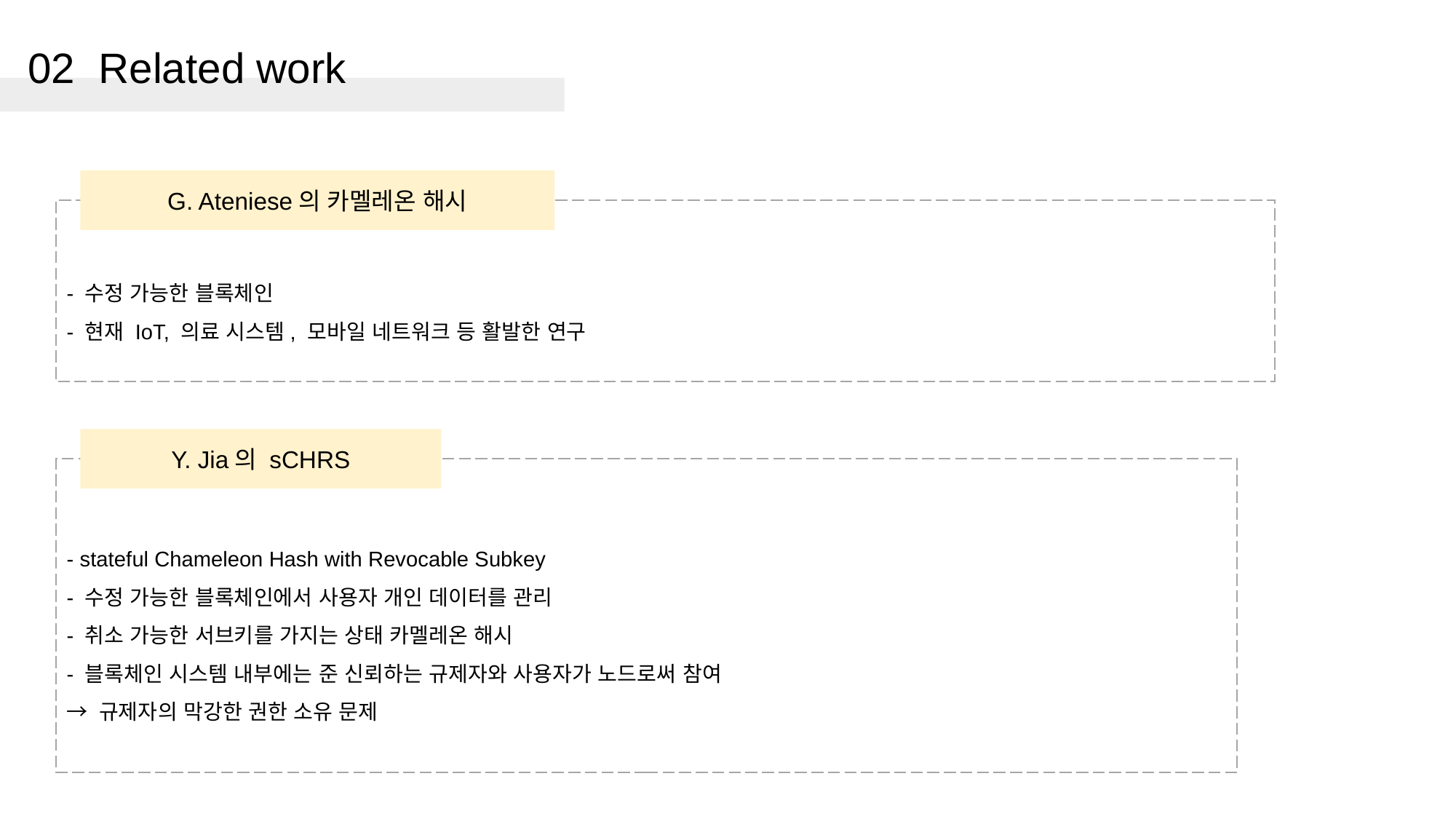

# 02  Related work

G. Ateniese의 카멜레온 해시

- 수정 가능한 블록체인
- 현재 IoT, 의료 시스템, 모바일 네트워크 등 활발한 연구
Y. Jia의 sCHRS

- stateful Chameleon Hash with Revocable Subkey
- 수정 가능한 블록체인에서 사용자 개인 데이터를 관리
- 취소 가능한 서브키를 가지는 상태 카멜레온 해시
- 블록체인 시스템 내부에는 준 신뢰하는 규제자와 사용자가 노드로써 참여
→ 규제자의 막강한 권한 소유 문제